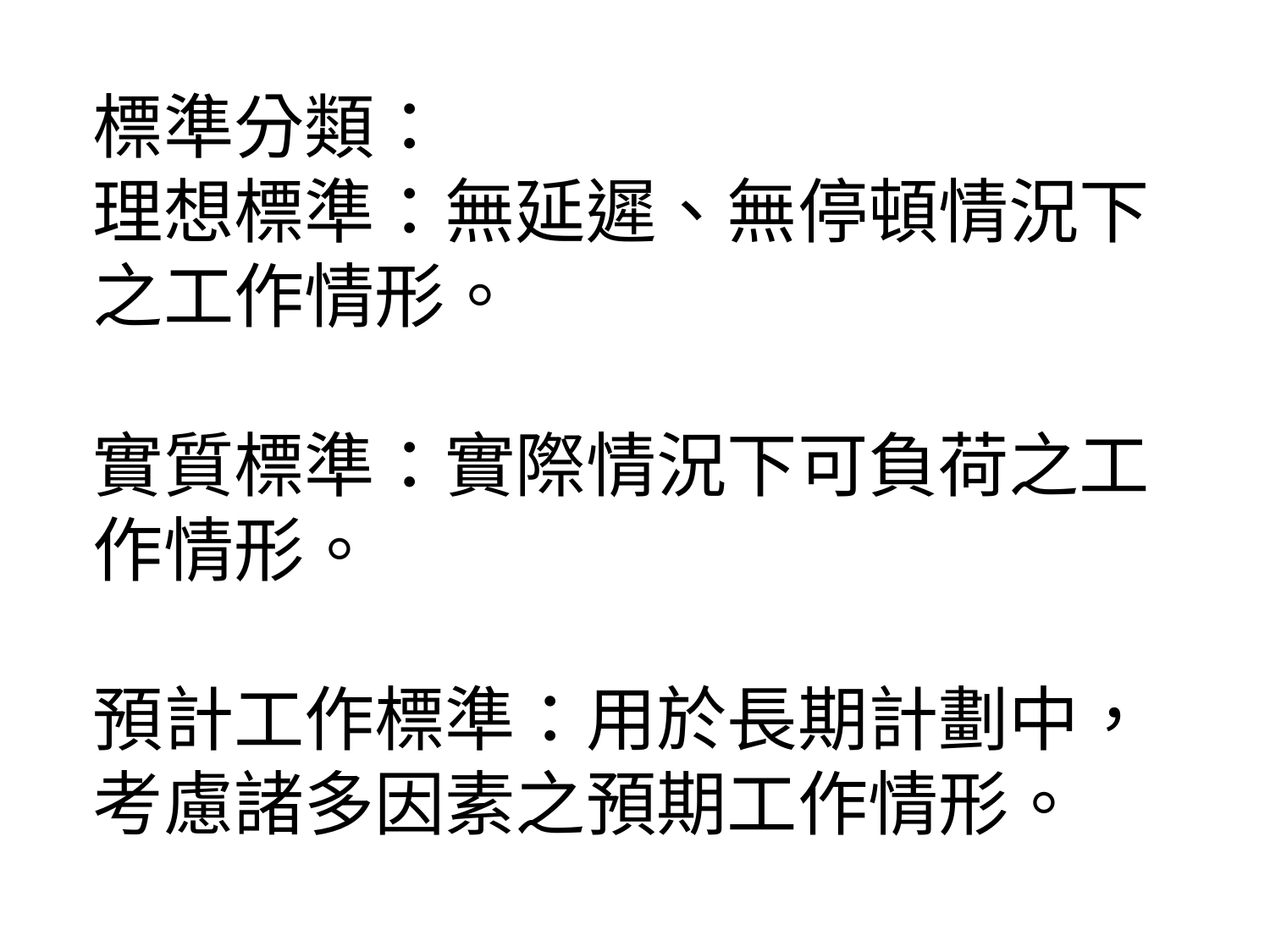

標準分類：
理想標準：無延遲、無停頓情況下之工作情形。

實質標準：實際情況下可負荷之工作情形。

預計工作標準：用於長期計劃中，考慮諸多因素之預期工作情形。